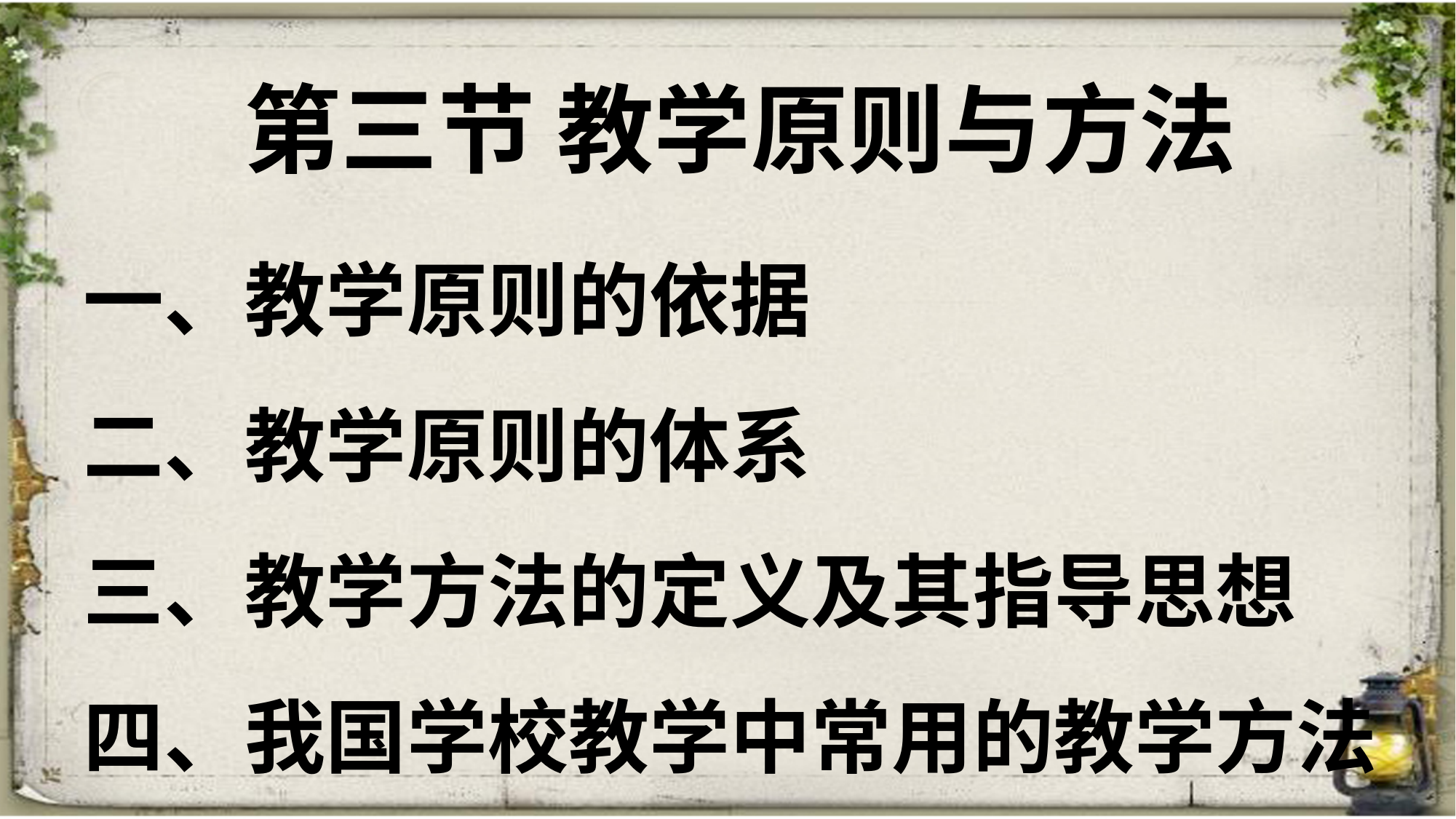

第三节 教学原则与方法
一、教学原则的依据
二、教学原则的体系
三、教学方法的定义及其指导思想
四、我国学校教学中常用的教学方法